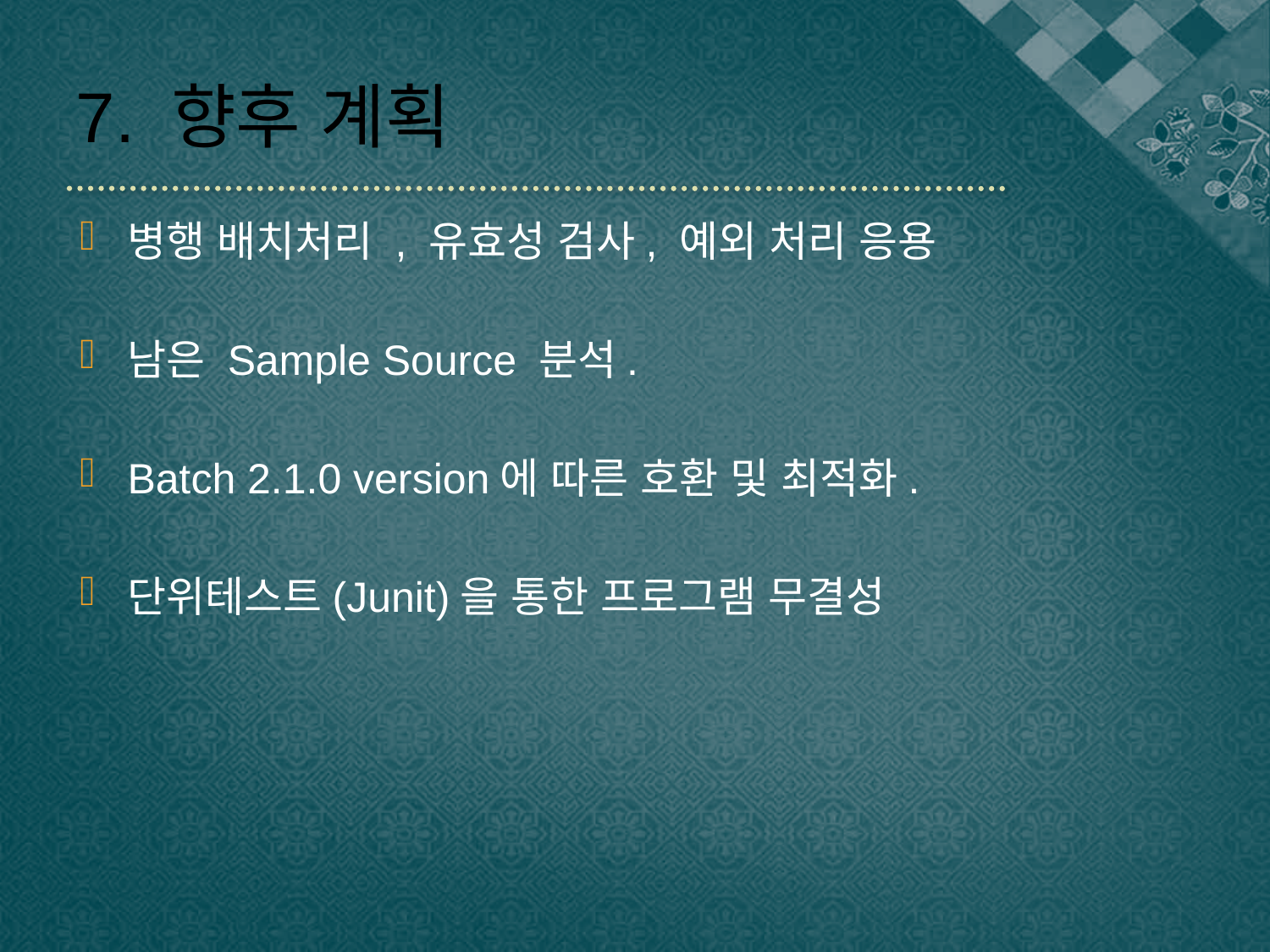

# 7. 향후 계획
병행 배치처리 , 유효성 검사, 예외 처리 응용

남은 Sample Source 분석.

Batch 2.1.0 version에 따른 호환 및 최적화.

단위테스트(Junit)을 통한 프로그램 무결성